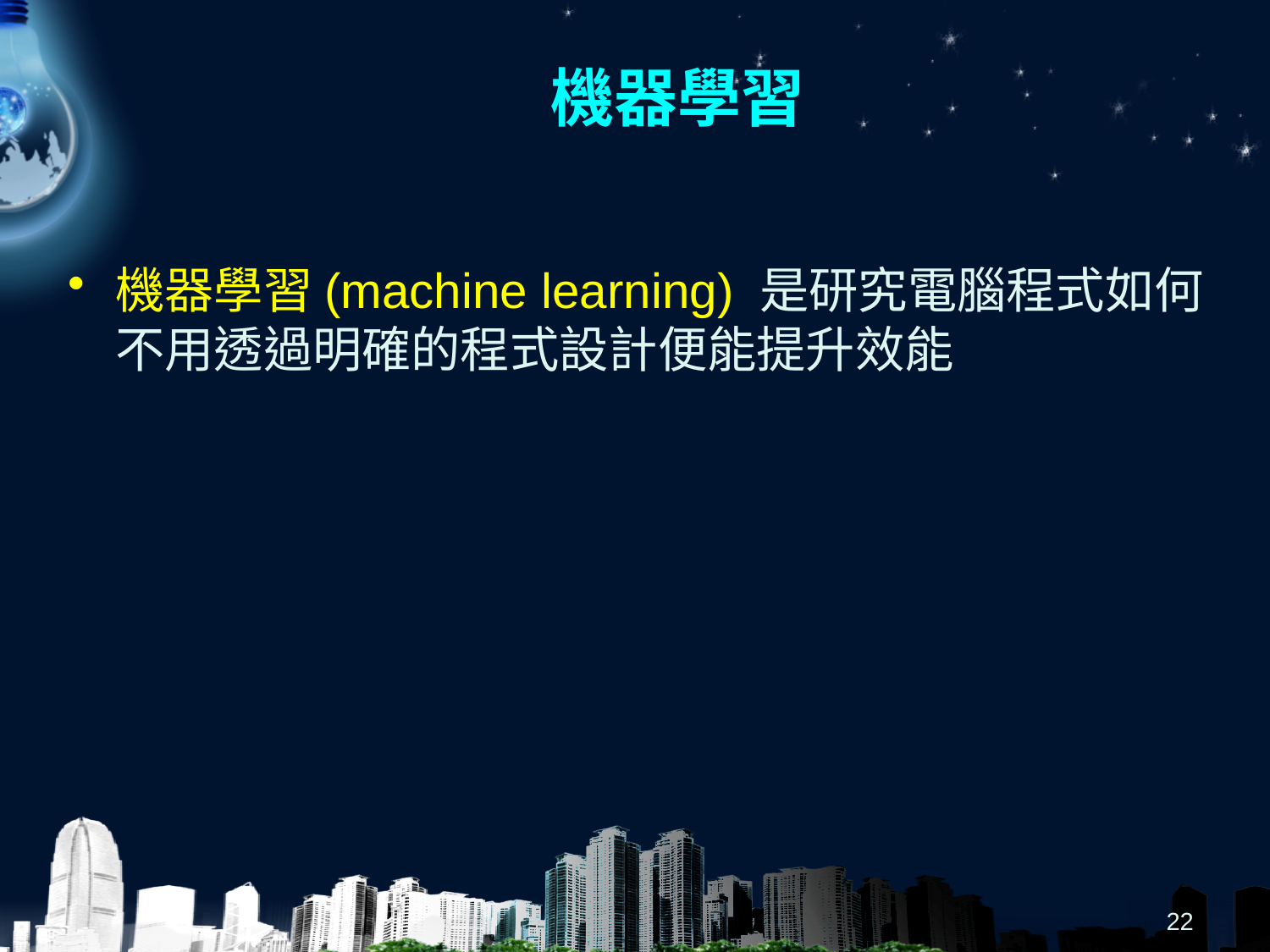

# 機器學習

機器學習(machine learning) 是研究電腦程式如何不用透過明確的程式設計便能提升效能

22